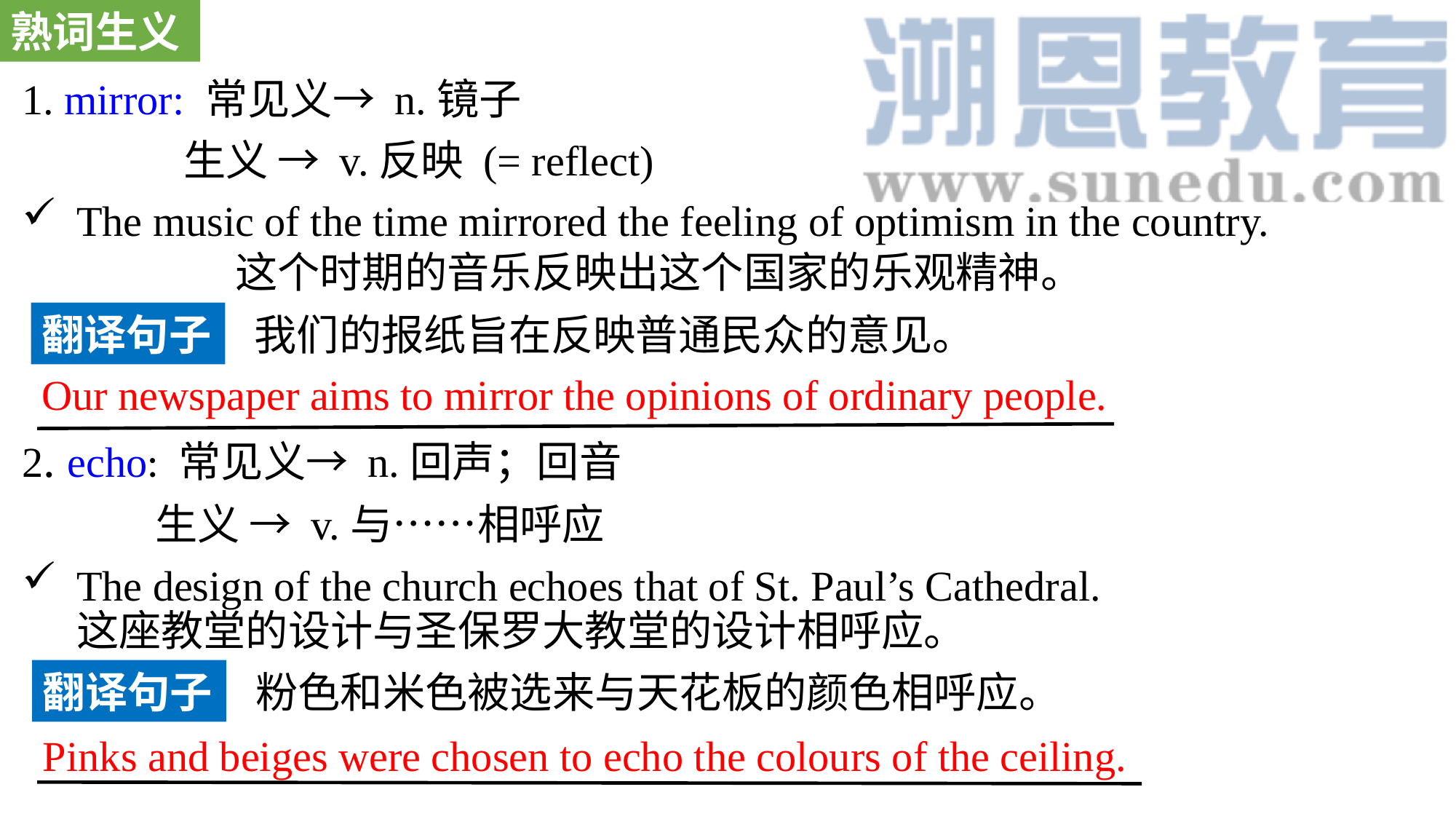

熟词生义
1. mirror: 常见义→ n.镜子
                生义 → v.反映 (= reflect)
The music of the time mirrored the feeling of optimism in the country.                              这个时期的音乐反映出这个国家的乐观精神。

2. echo: 常见义→ n.回声；回音
             生义 → v.与……相呼应
The design of the church echoes that of St. Paul’s Cathedral.                                这座教堂的设计与圣保罗大教堂的设计相呼应。
翻译句子
我们的报纸旨在反映普通民众的意见。
Our newspaper aims to mirror the opinions of ordinary people.
翻译句子
粉色和米色被选来与天花板的颜色相呼应。
Pinks and beiges were chosen to echo the colours of the ceiling.